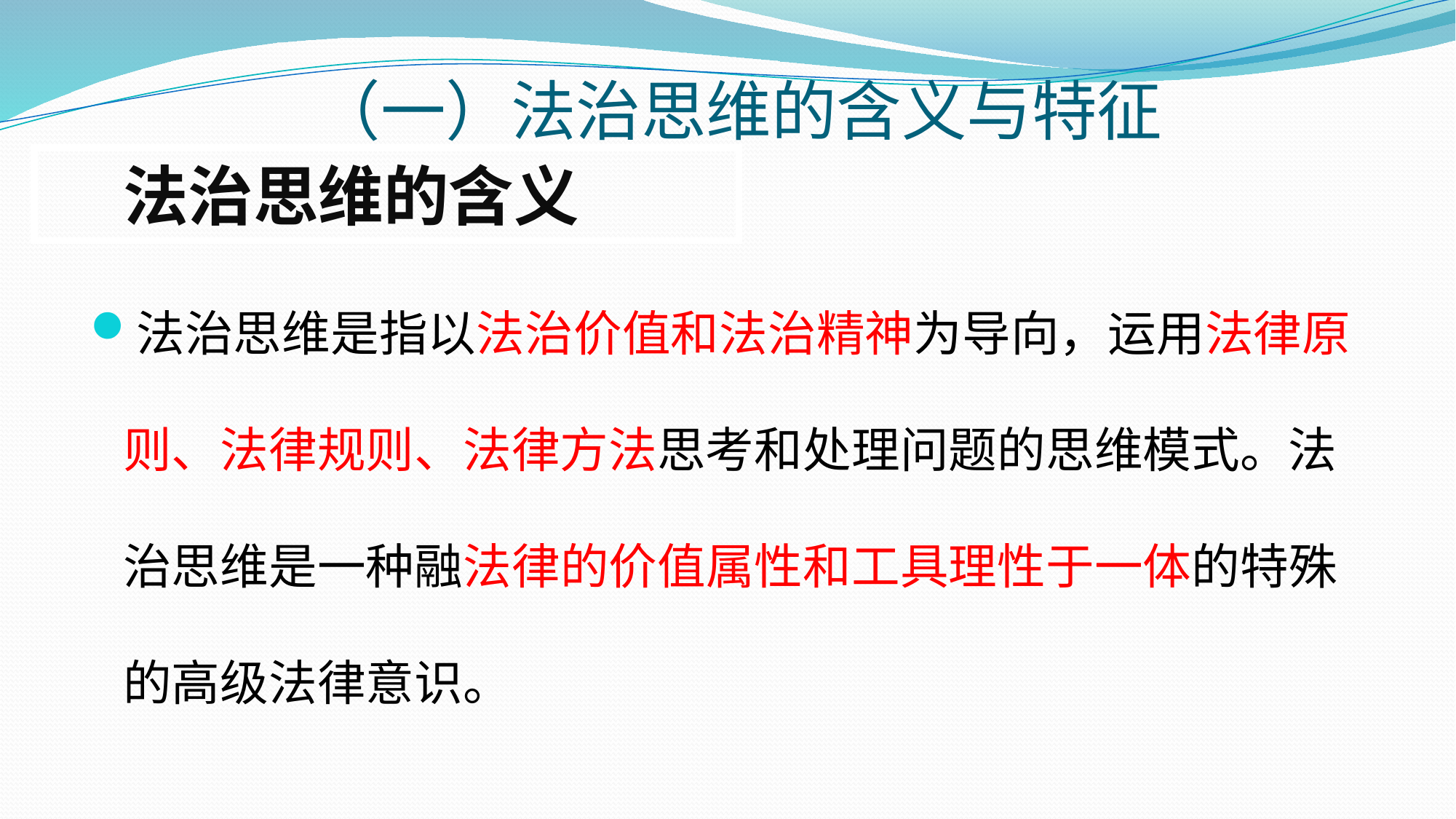

# （一）法治思维的含义与特征
    法治思维的含义
法治思维是指以法治价值和法治精神为导向，运用法律原则、法律规则、法律方法思考和处理问题的思维模式。法治思维是一种融法律的价值属性和工具理性于一体的特殊的高级法律意识。